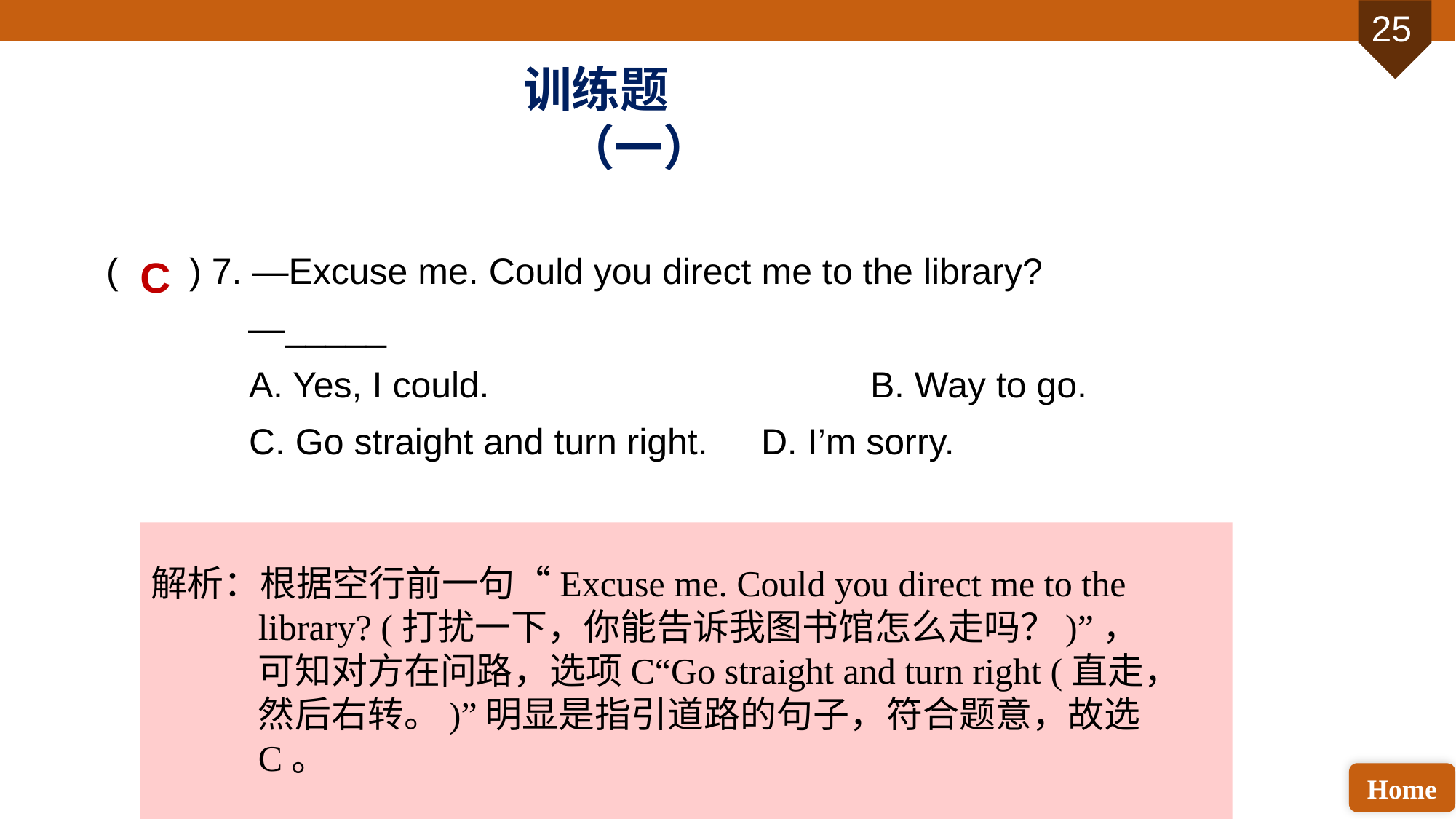

训练题（一）
(       ) 7. —Excuse me. Could you direct me to the library?
              —_____
              A. Yes, I could. 				B. Way to go.
              C. Go straight and turn right. 	D. I’m sorry.
C

解析：根据空行前一句“Excuse me. Could you direct me to the library? (打扰一下，你能告诉我图书馆怎么走吗？)”，可知对方在问路，选项C“Go straight and turn right (直走，然后右转。)”明显是指引道路的句子，符合题意，故选C。